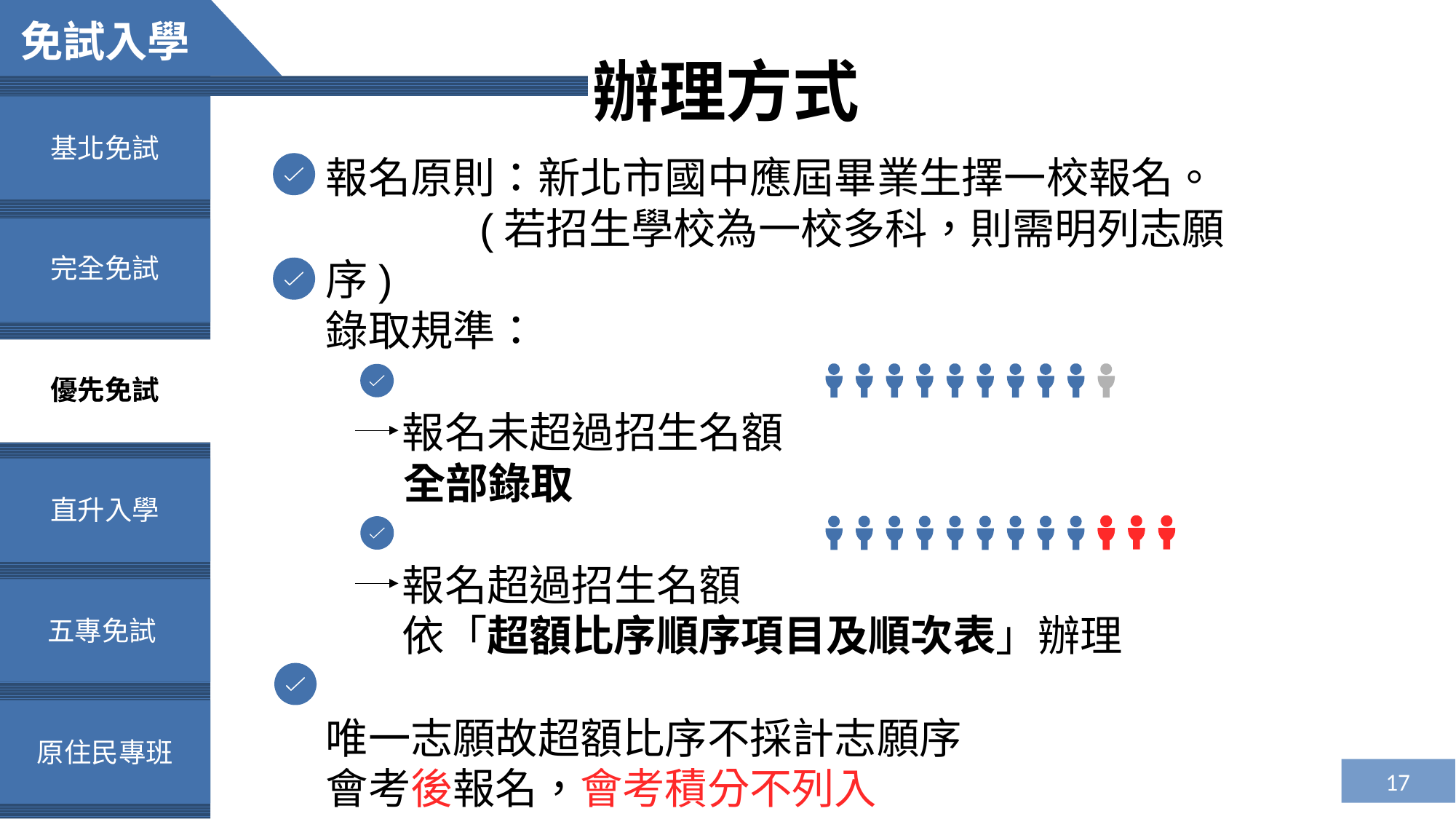

免試入學

辦理方式

基北免試
報名原則：新北市國中應屆畢業生擇一校報名。
             (若招生學校為一校多科，則需明列志願序)
錄取規準：

       報名未超過招生名額
       全部錄取
       報名超過招生名額
       依「超額比序順序項目及順次表」辦理

唯一志願故超額比序不採計志願序
會考後報名，會考積分不列入

完全免試

優先免試

直升入學

五專免試

原住民專班

17